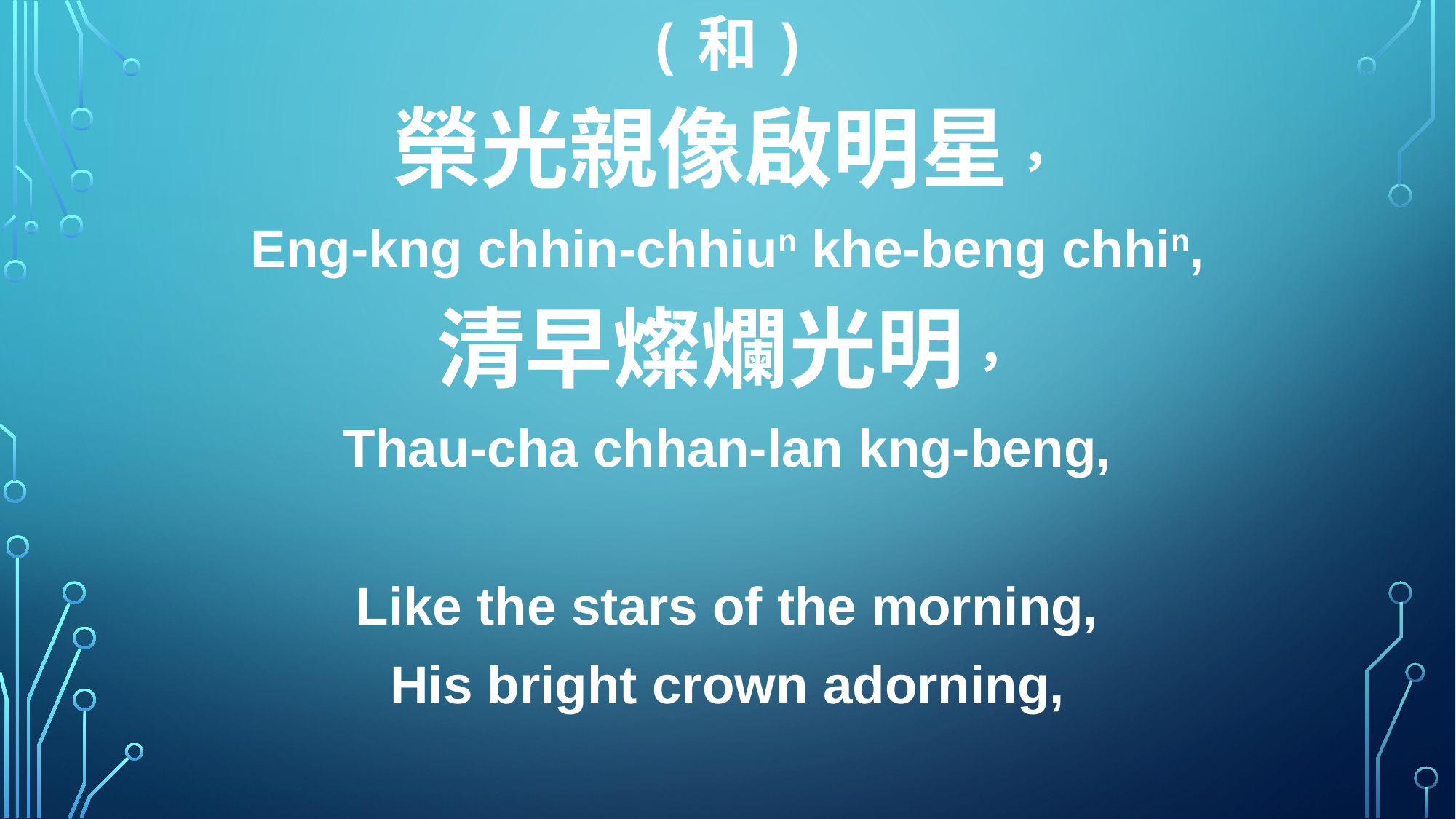

(和)
榮光親像啟明星，
Eng-kng chhin-chhiun khe-beng chhin,
清早燦爛光明，
Thau-cha chhan-lan kng-beng,

Like the stars of the morning,
His bright crown adorning,